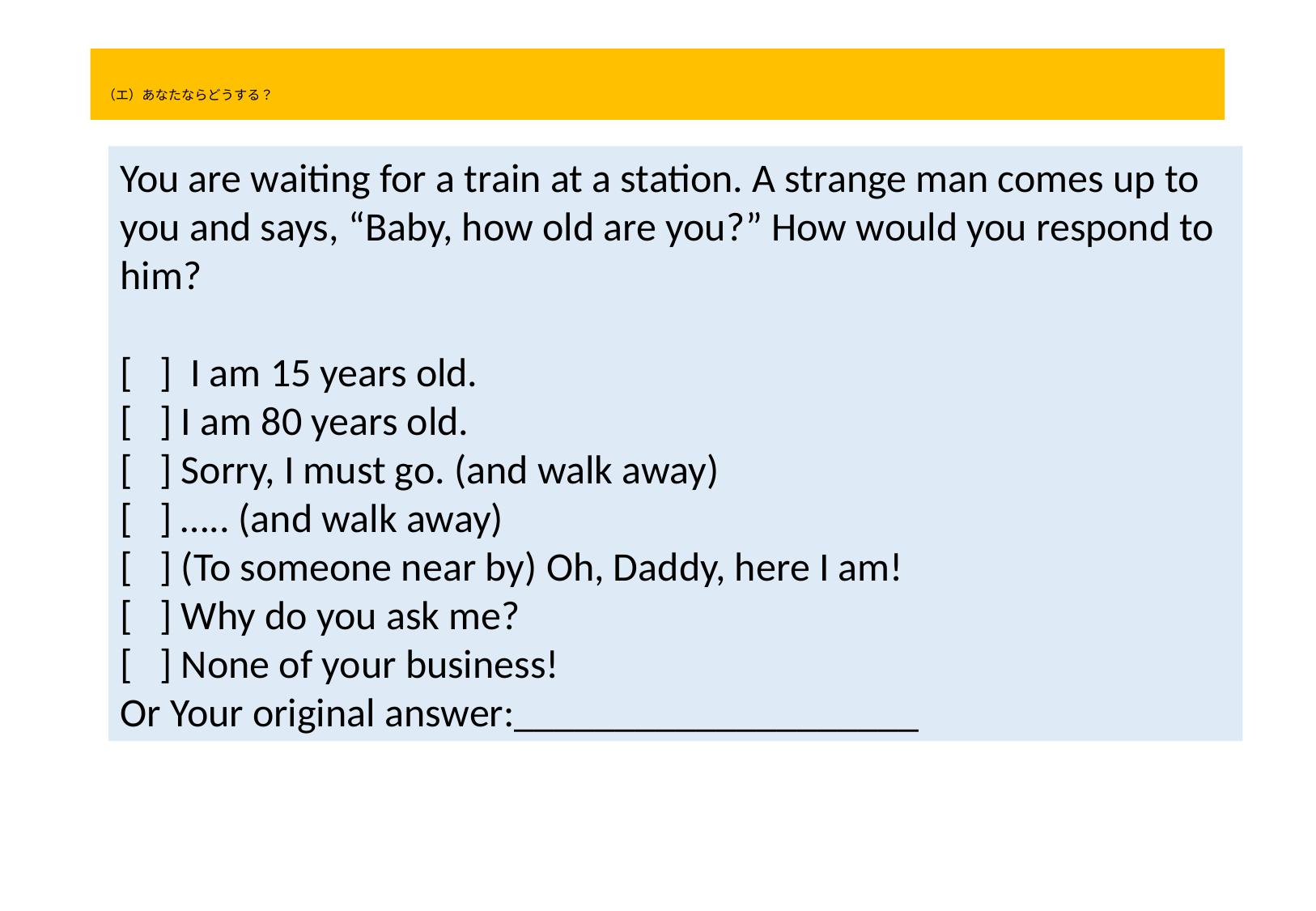

# （エ）あなたならどうする？
You are waiting for a train at a station. A strange man comes up to you and says, “Baby, how old are you?” How would you respond to him?

[   ]  I am 15 years old.
[   ] I am 80 years old.
[   ] Sorry, I must go. (and walk away)
[   ] ….. (and walk away)
[   ] (To someone near by) Oh, Daddy, here I am!
[   ] Why do you ask me?
[   ] None of your business!
Or Your original answer:____________________